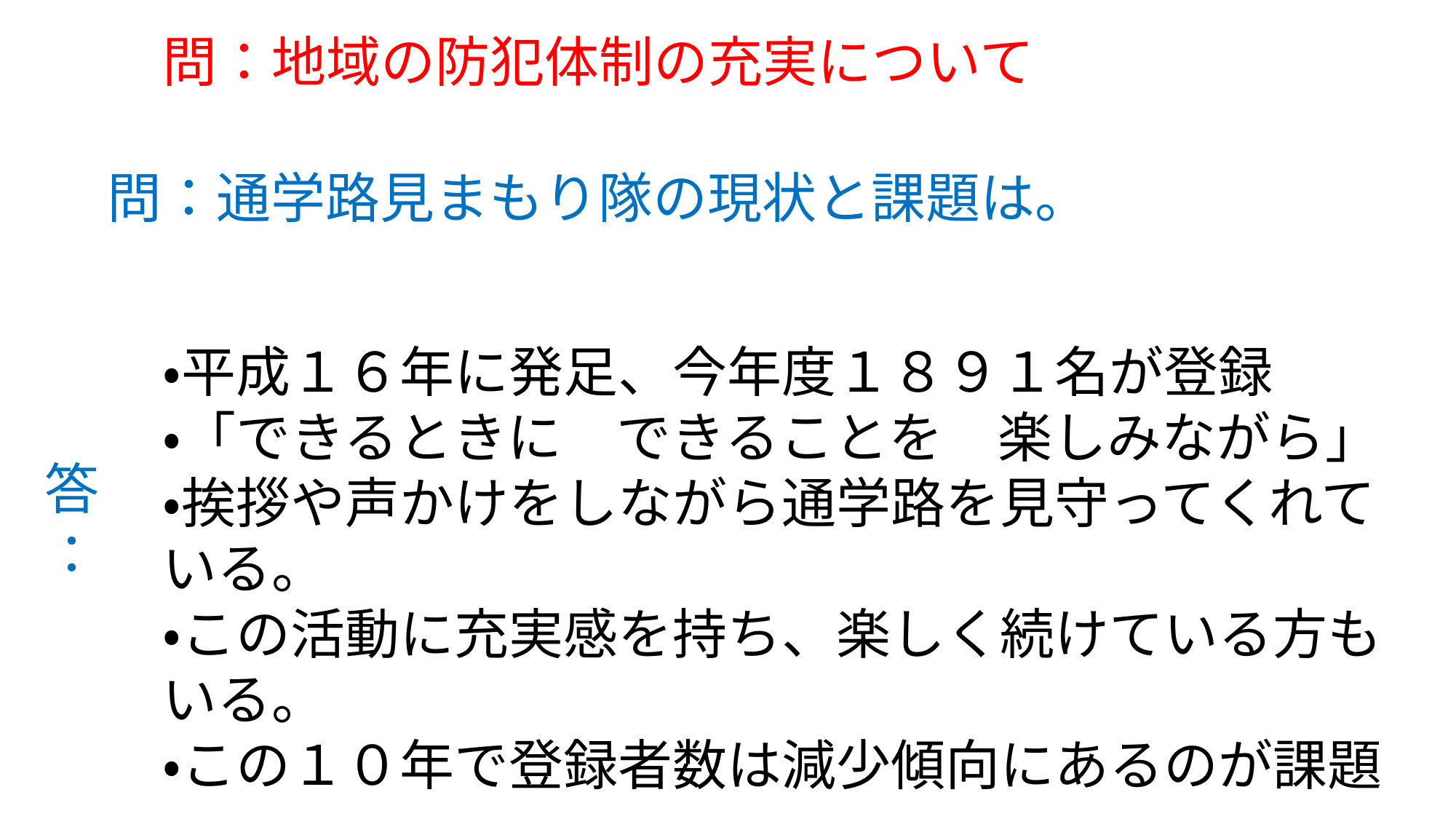

問：地域の防犯体制の充実について
問：通学路見まもり隊の現状と課題は。
・平成１６年に発足、今年度１８９１名が登録
・「できるときに　できることを　楽しみながら」
・挨拶や声かけをしながら通学路を見守ってくれている。
・この活動に充実感を持ち、楽しく続けている方もいる。
・この１０年で登録者数は減少傾向にあるのが課題
答：